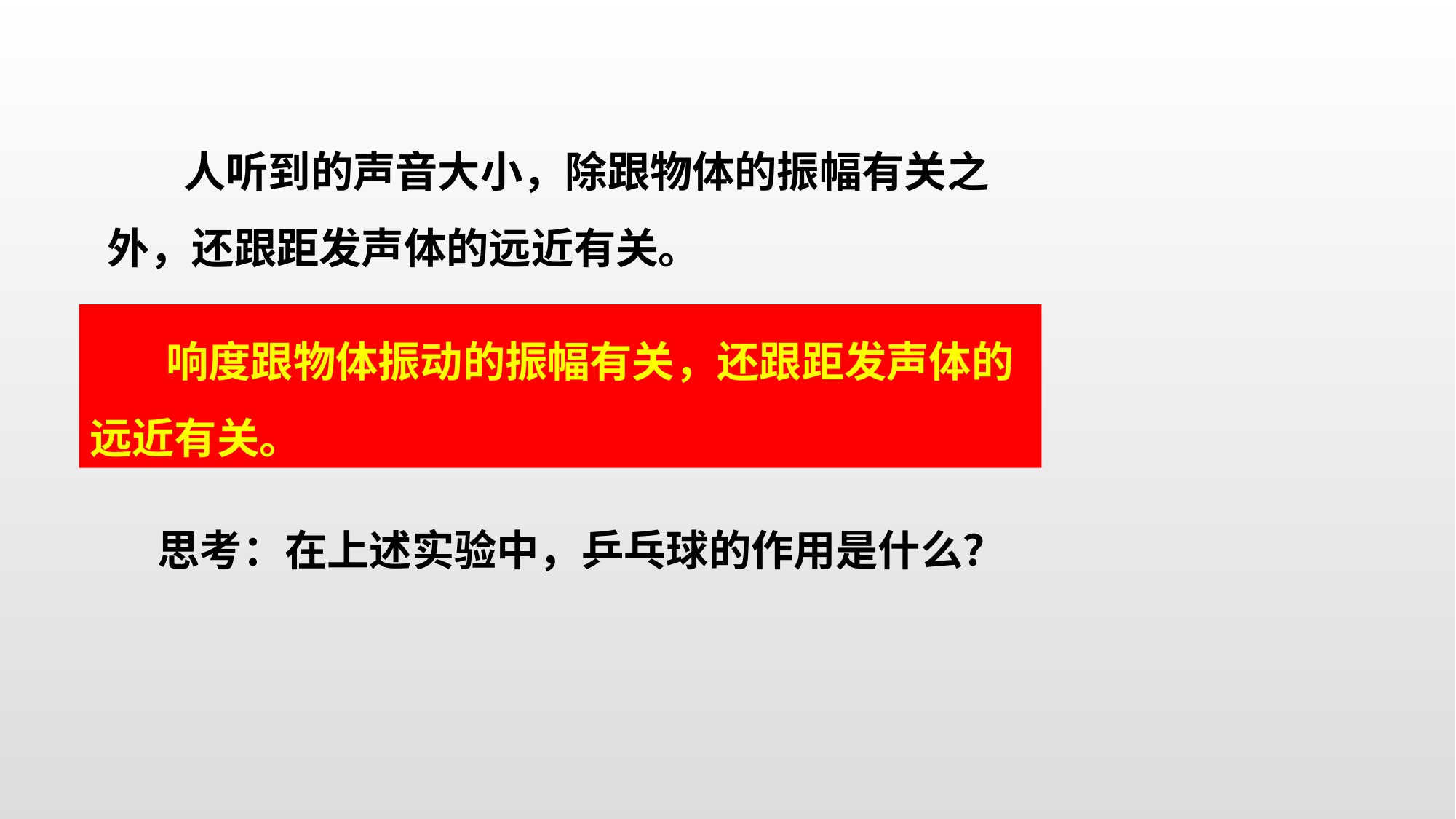

人听到的声音大小，除跟物体的振幅有关之外，还跟距发声体的远近有关。
       响度跟物体振动的振幅有关，还跟距发声体的远近有关。
思考：在上述实验中，乒乓球的作用是什么？